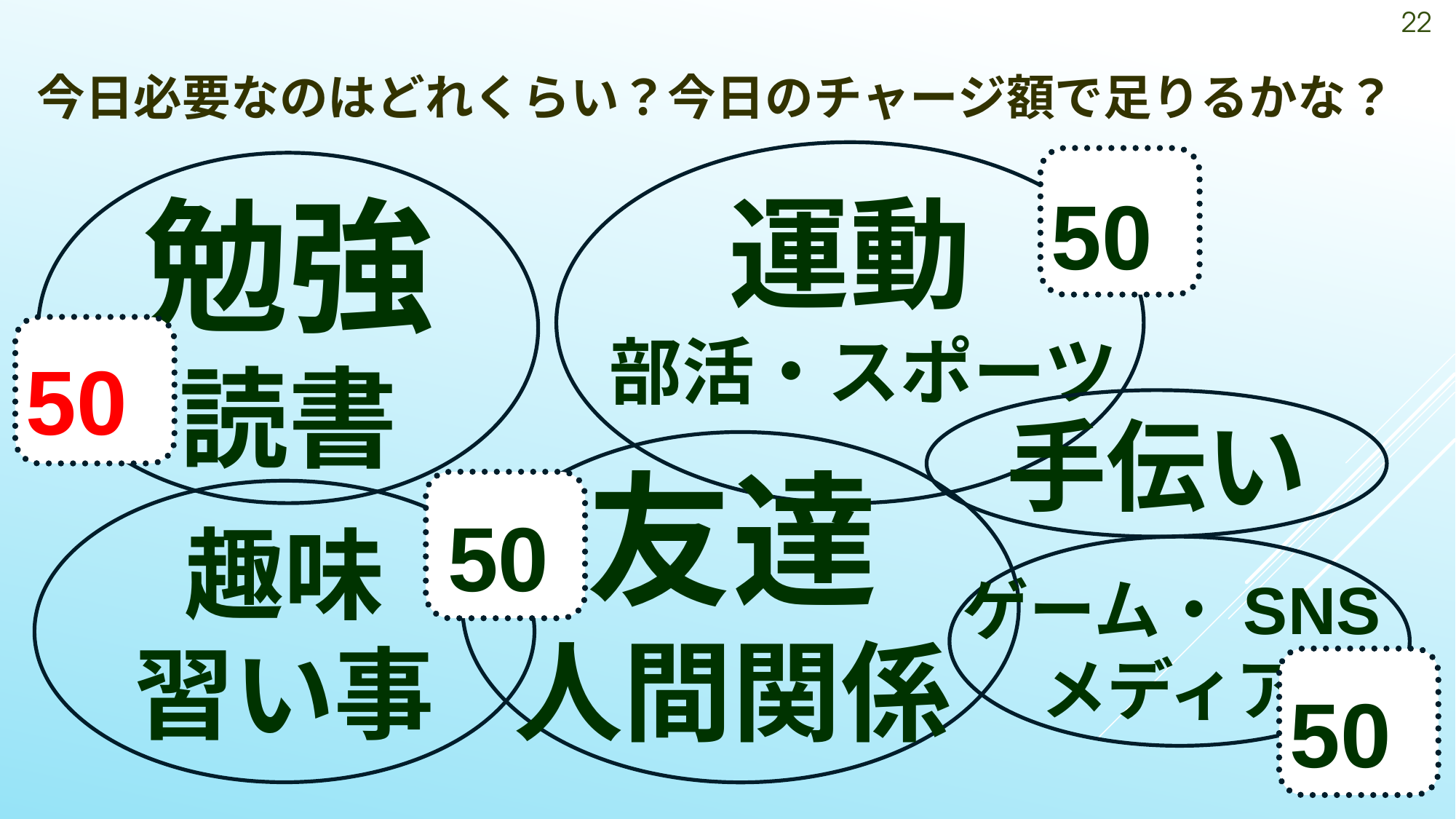

22
今日必要なのはどれくらい？今日のチャージ額で足りるかな？
運動

勉強
読書
50

部活・スポーツ

50
手伝い

友達
人間関係

趣味
習い事
50

ゲーム・SNS
メディア

50